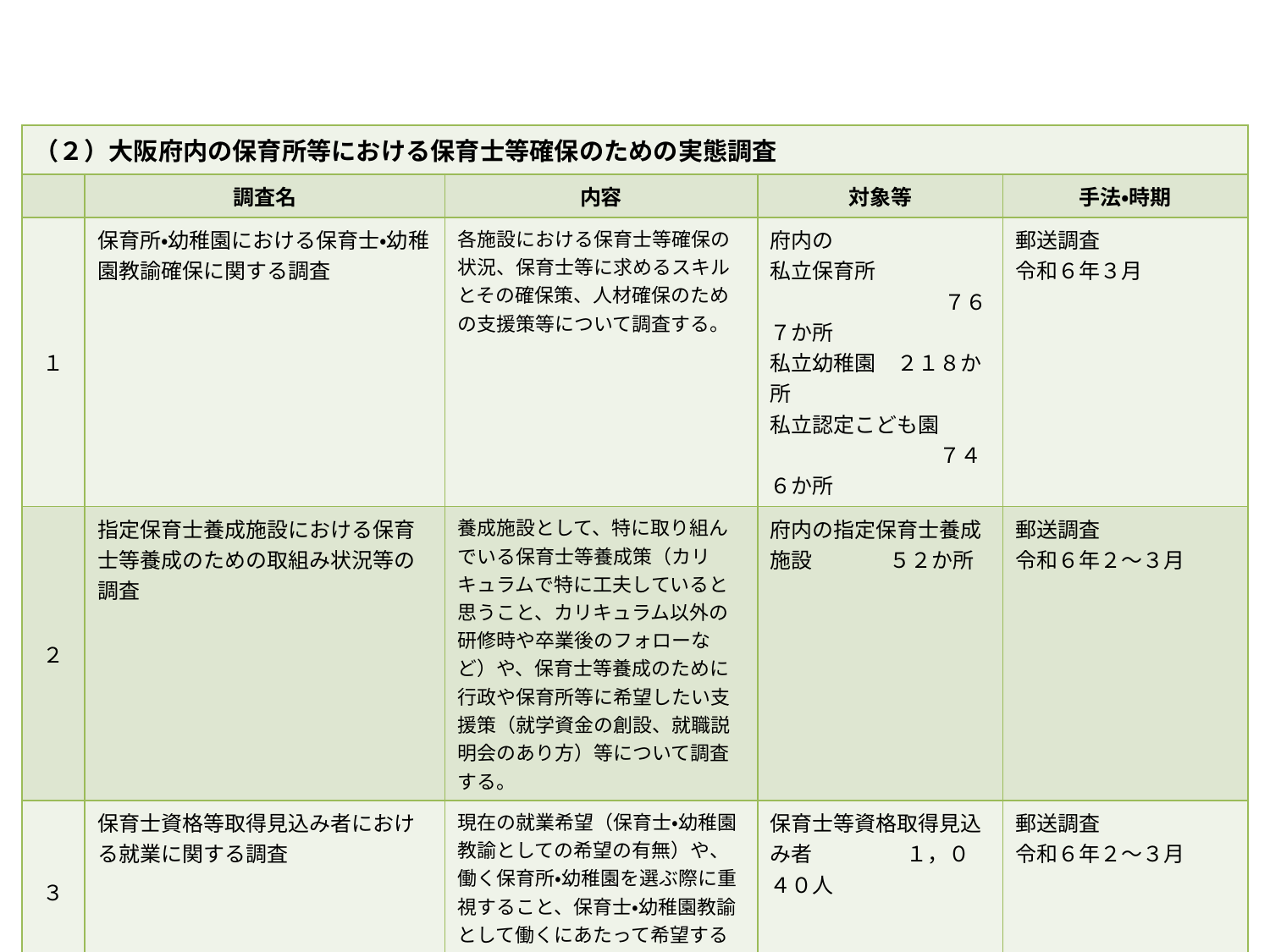

| （２）大阪府内の保育所等における保育士等確保のための実態調査 |  |  |  |  |
| --- | --- | --- | --- | --- |
|  | 調査名 | 内容 | 対象等 | 手法・時期 |
| １ | 保育所・幼稚園における保育士・幼稚園教諭確保に関する調査 | 各施設における保育士等確保の状況、保育士等に求めるスキルとその確保策、人材確保のための支援策等について調査する。 | 府内の 私立保育所 　　　　　　　　 ７６７か所 私立幼稚園　２１８か所 私立認定こども園 　　　　　　　　７４６か所 | 郵送調査 令和６年３月 |
| ２ | 指定保育士養成施設における保育士等養成のための取組み状況等の調査 | 養成施設として、特に取り組んでいる保育士等養成策（カリキュラムで特に工夫していると思うこと、カリキュラム以外の研修時や卒業後のフォローなど）や、保育士等養成のために行政や保育所等に希望したい支援策（就学資金の創設、就職説明会のあり方）等について調査する。 | 府内の指定保育士養成施設　 ５２か所 | 郵送調査 令和６年２～３月 |
| ３ | 保育士資格等取得見込み者における就業に関する調査 | 現在の就業希望（保育士・幼稚園教諭としての希望の有無）や、働く保育所・幼稚園を選ぶ際に重視すること、保育士・幼稚園教諭として働くにあたって希望すること等について調査する。 | 保育士等資格取得見込み者　　　　 １，０４０人 | 郵送調査 令和６年２～３月 |
| ４ | 保育士登録者（潜在保育士）における就業状況等の調査 | 保育士資格の取得方法・取得希望理由や、取得後すぐの就業経験、現在の就業状況、今後の保育士としての就労希望の有無、就労に向けて希望する支援メニュー等について調査する。 | 保育士登録者（潜在保育士）　　　　２，５００人 | 郵送調査 令和６年３月 |